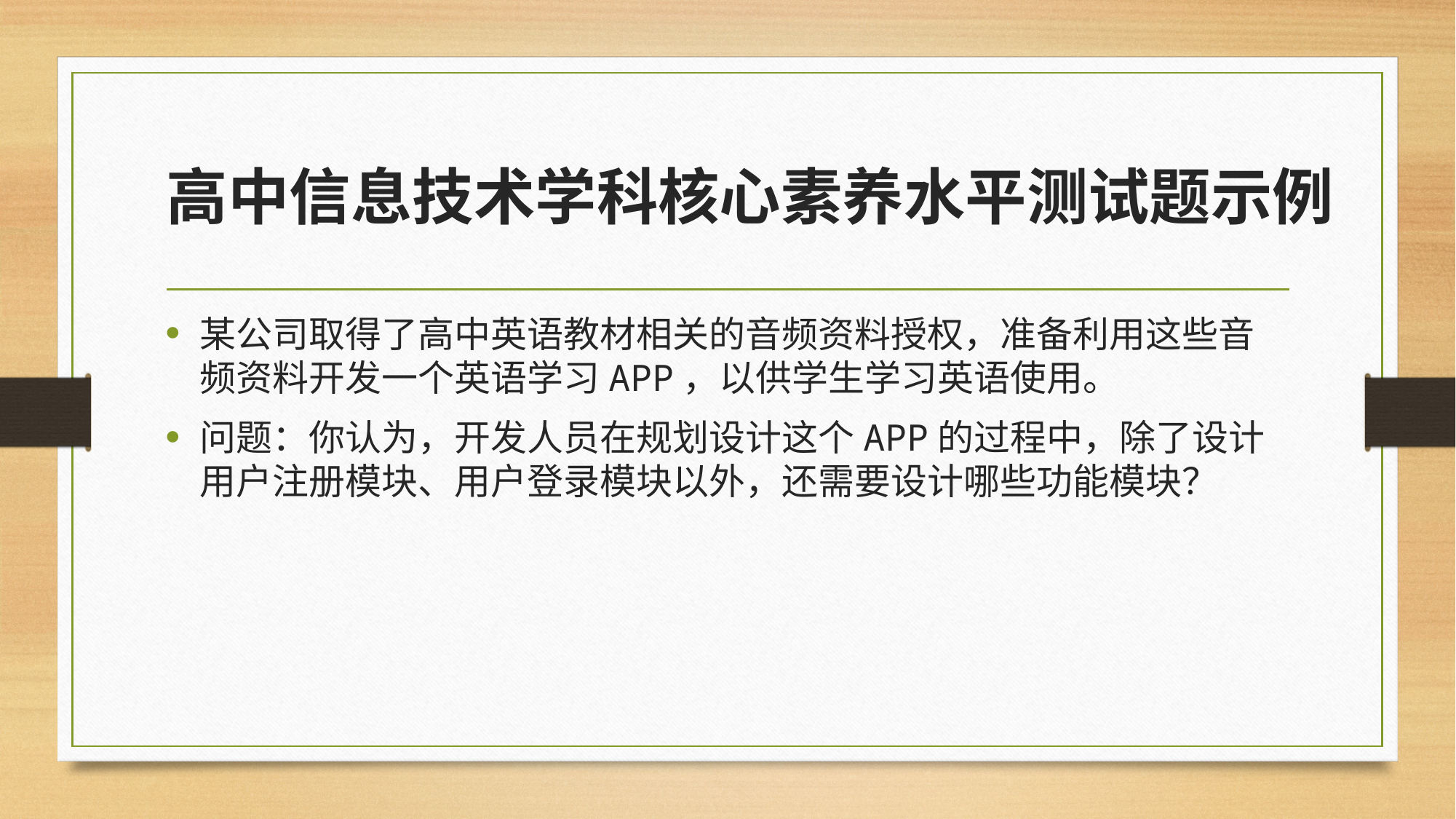

# 高中信息技术学科核心素养水平测试题示例
某公司取得了高中英语教材相关的音频资料授权，准备利用这些音频资料开发一个英语学习APP，以供学生学习英语使用。
问题：你认为，开发人员在规划设计这个APP的过程中，除了设计用户注册模块、用户登录模块以外，还需要设计哪些功能模块？